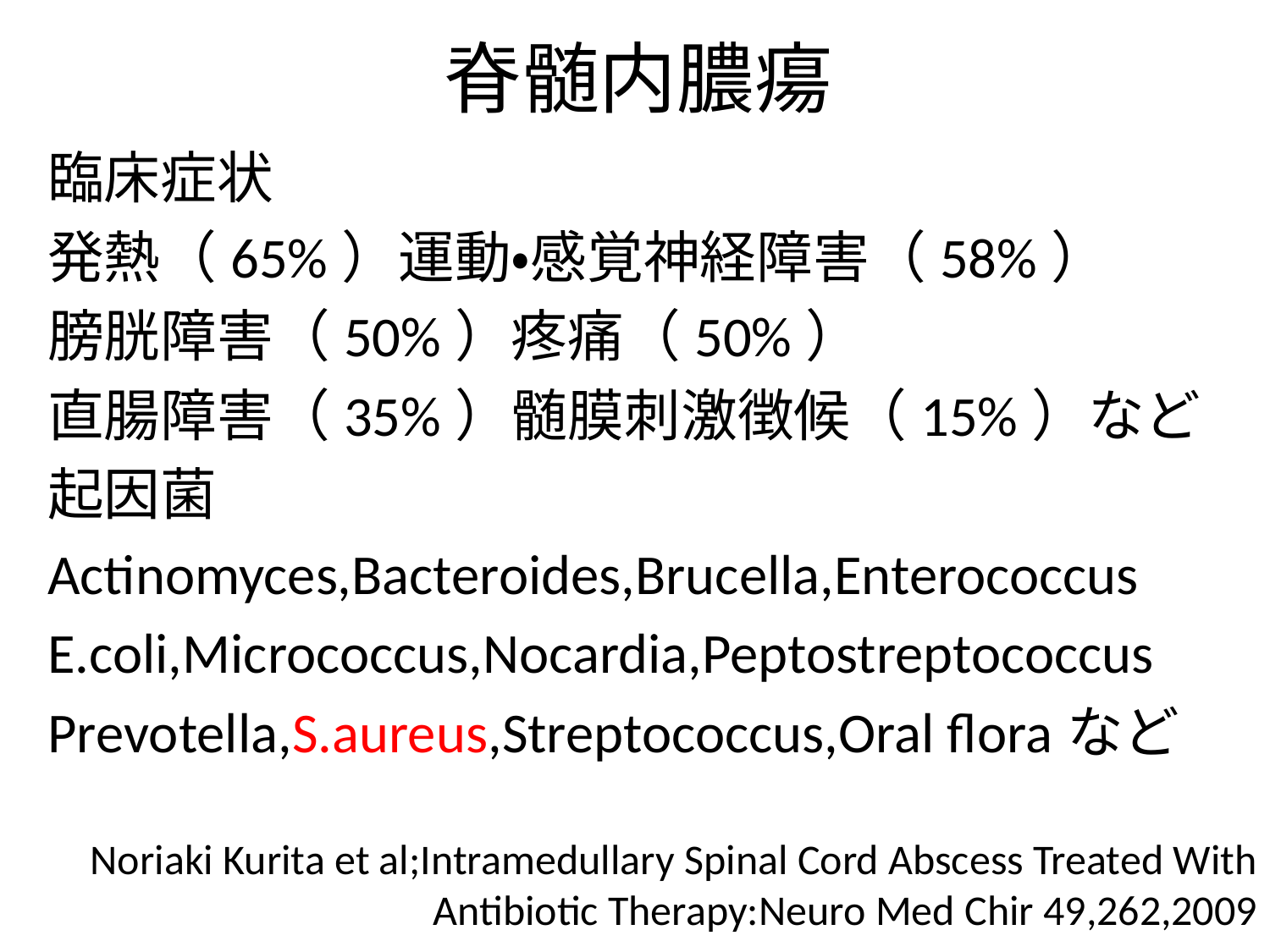

# 脊髄内膿瘍
臨床症状
発熱（65%）運動・感覚神経障害（58%）
膀胱障害（50%）疼痛（50%）
直腸障害（35%）髄膜刺激徴候（15%）など
起因菌
Actinomyces,Bacteroides,Brucella,Enterococcus
E.coli,Micrococcus,Nocardia,Peptostreptococcus
Prevotella,S.aureus,Streptococcus,Oral floraなど
Noriaki Kurita et al;Intramedullary Spinal Cord Abscess Treated With Antibiotic Therapy:Neuro Med Chir 49,262,2009